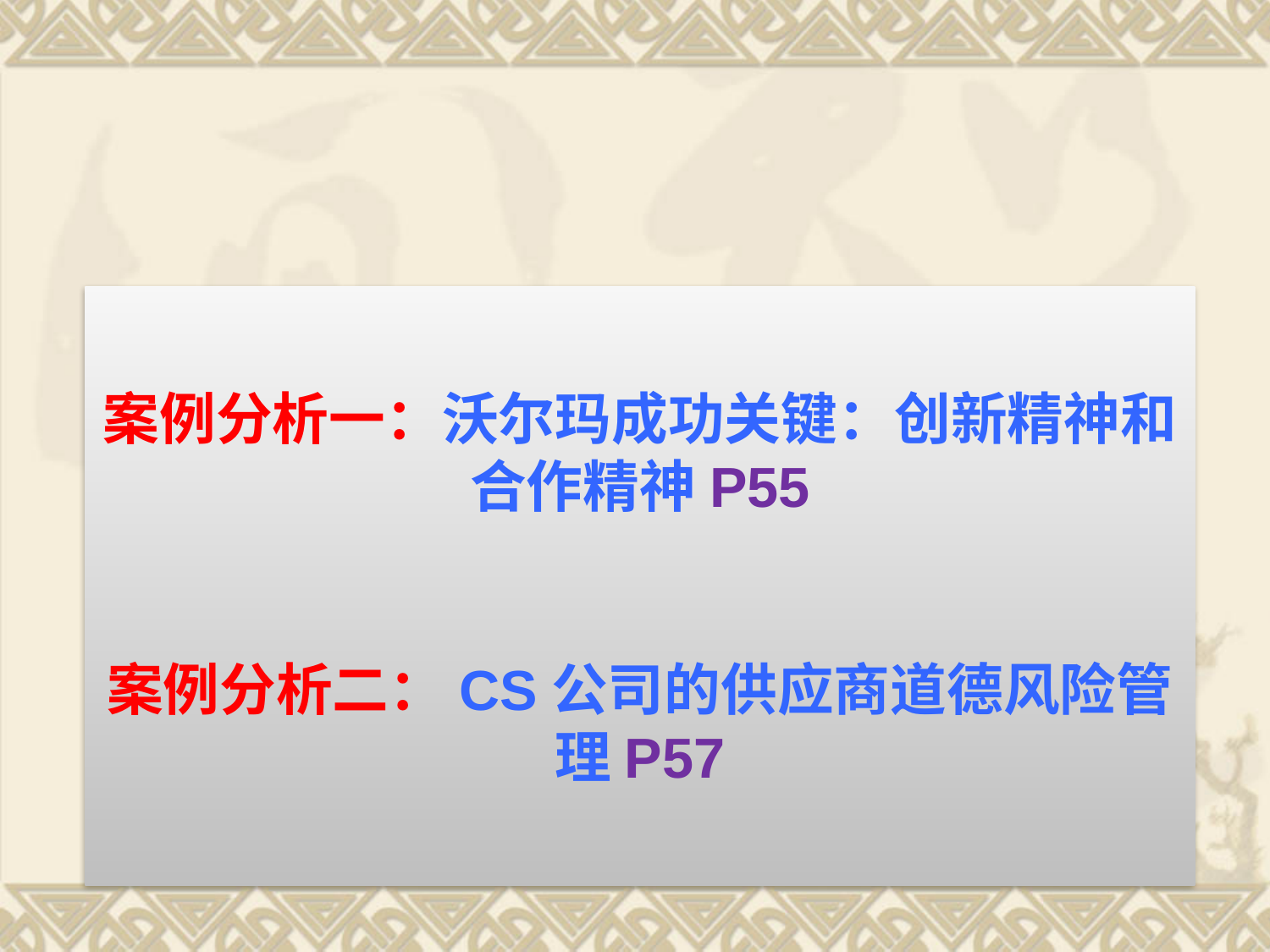

案例分析一：沃尔玛成功关键：创新精神和合作精神P55

案例分析二：CS公司的供应商道德风险管理P57